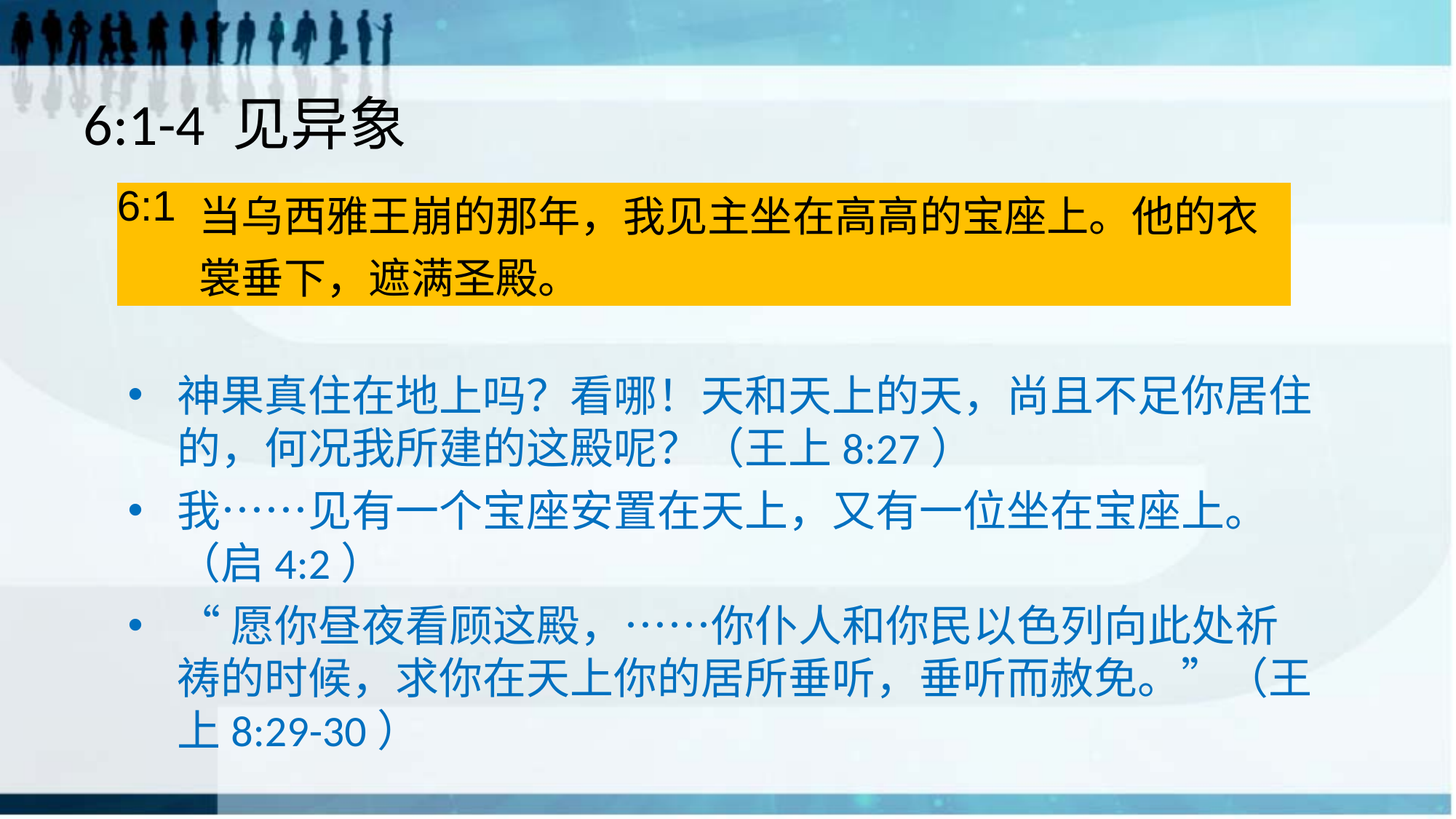

# 6:1-4 见异象
| 6:1 | 当乌西雅王崩的那年，我见主坐在高高的宝座上。他的衣裳垂下，遮满圣殿。 |
| --- | --- |
神果真住在地上吗？看哪！天和天上的天，尚且不足你居住的，何况我所建的这殿呢？（王上8:27）
我……见有一个宝座安置在天上，又有一位坐在宝座上。    （启4:2）
“愿你昼夜看顾这殿，……你仆人和你民以色列向此处祈祷的时候，求你在天上你的居所垂听，垂听而赦免。”（王上8:29-30）